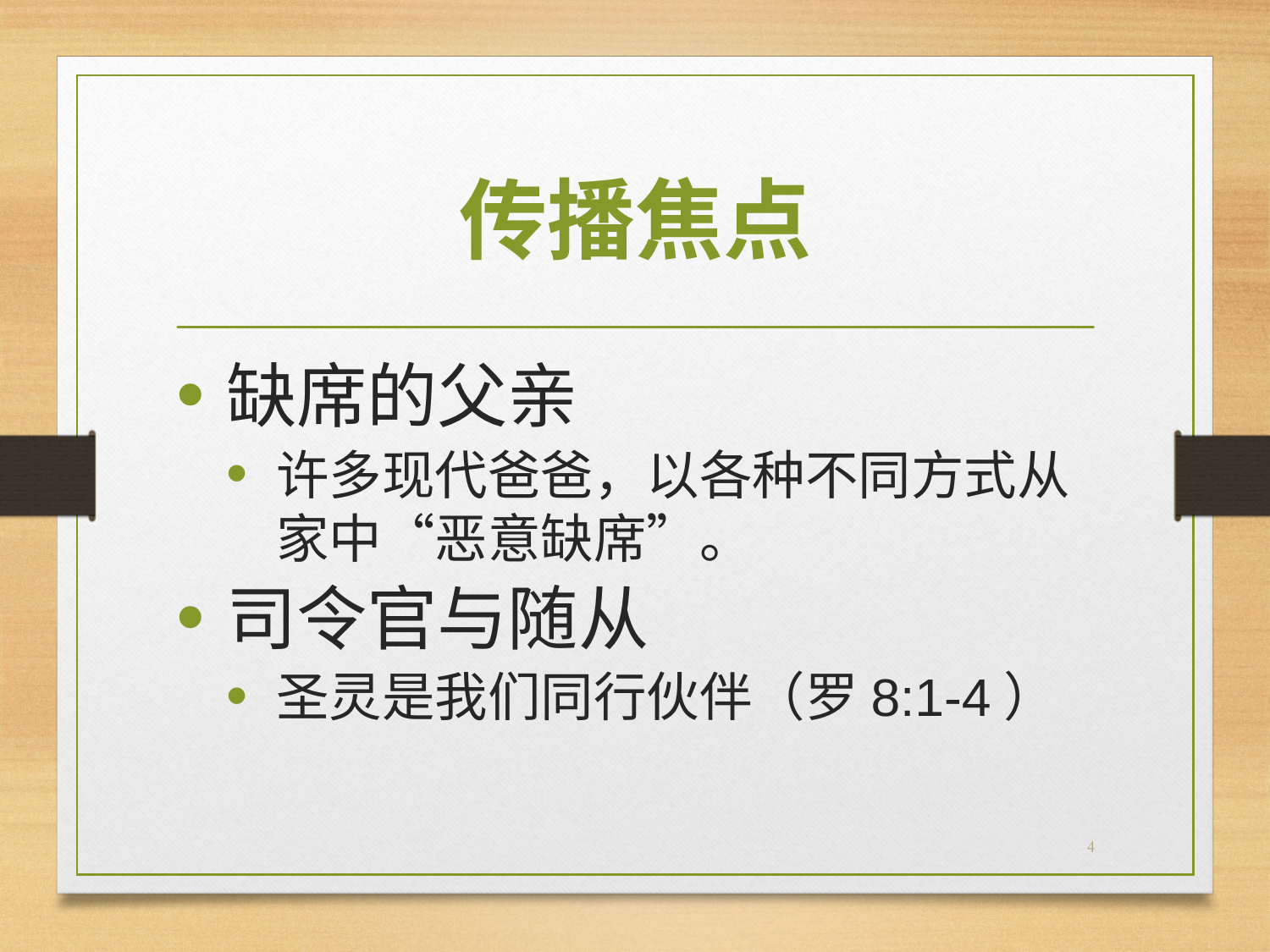

# 传播焦点
缺席的父亲
许多现代爸爸，以各种不同方式从家中“恶意缺席”。
司令官与随从
圣灵是我们同行伙伴（罗8:1-4）
4